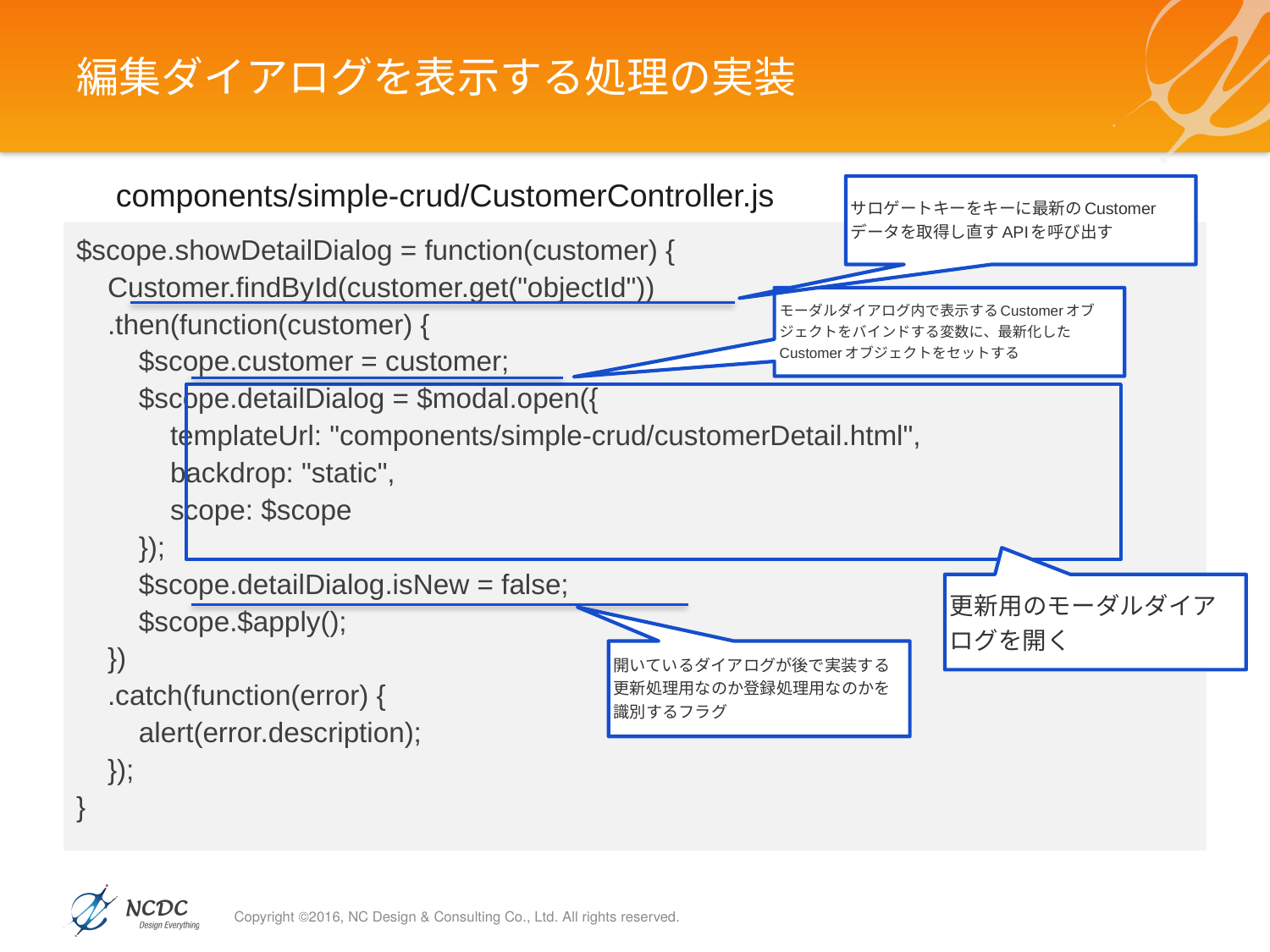

# 編集ダイアログを表示する処理の実装
components/simple-crud/CustomerController.js
サロゲートキーをキーに最新のCustomerデータを取得し直すAPIを呼び出す
$scope.showDetailDialog = function(customer) {
    Customer.findById(customer.get("objectId"))
    .then(function(customer) {
        $scope.customer = customer;
        $scope.detailDialog = $modal.open({
            templateUrl: "components/simple-crud/customerDetail.html",
            backdrop: "static",
            scope: $scope
        });
        $scope.detailDialog.isNew = false;
        $scope.$apply();
    })
    .catch(function(error) {
        alert(error.description);
    });
}
モーダルダイアログ内で表示するCustomerオブジェクトをバインドする変数に、最新化したCustomerオブジェクトをセットする

更新用のモーダルダイアログを開く
開いているダイアログが後で実装する更新処理用なのか登録処理用なのかを識別するフラグ